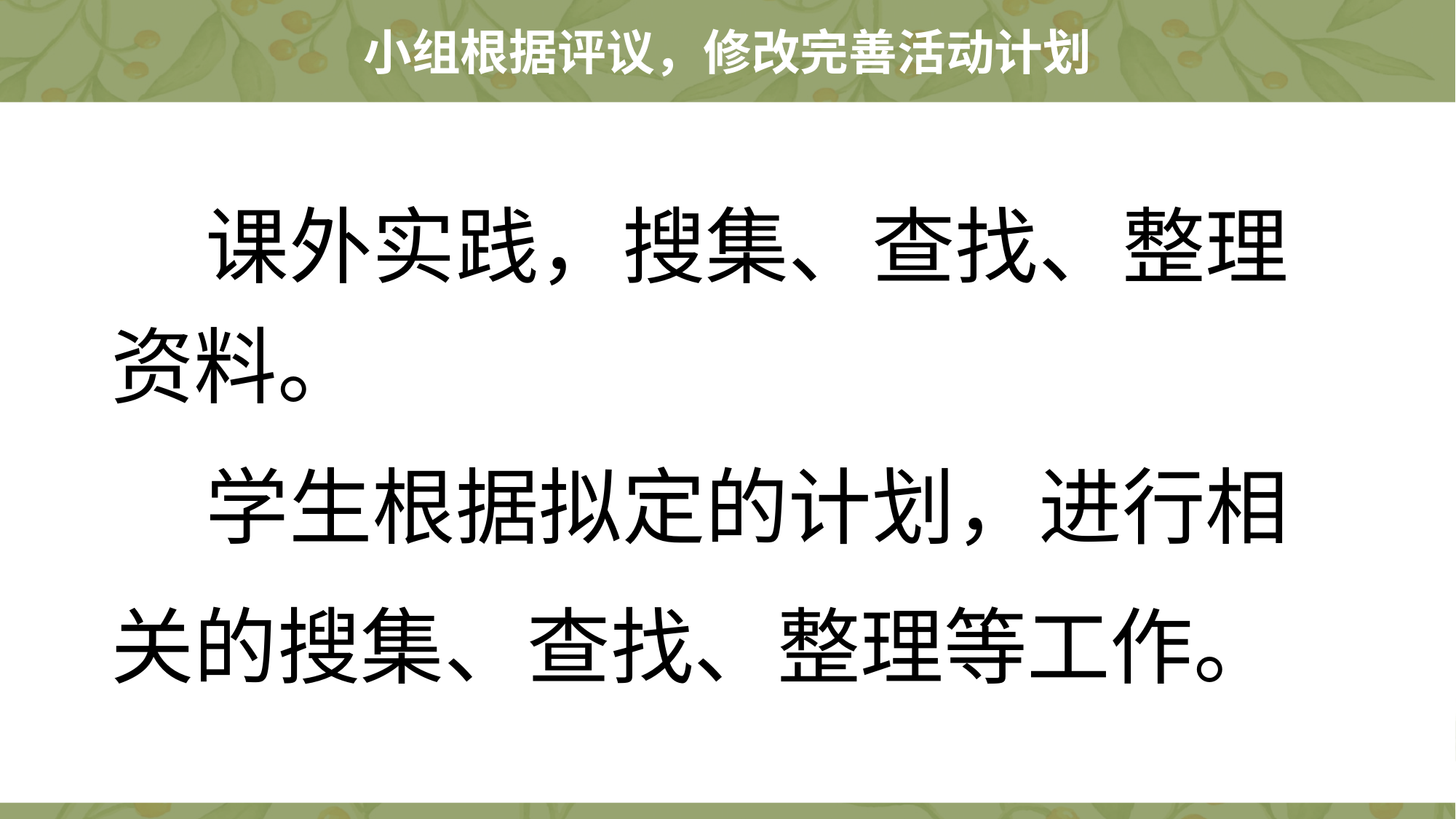

# 小组根据评议，修改完善活动计划
    课外实践，搜集、查找、整理资料。
    学生根据拟定的计划，进行相关的搜集、查找、整理等工作。